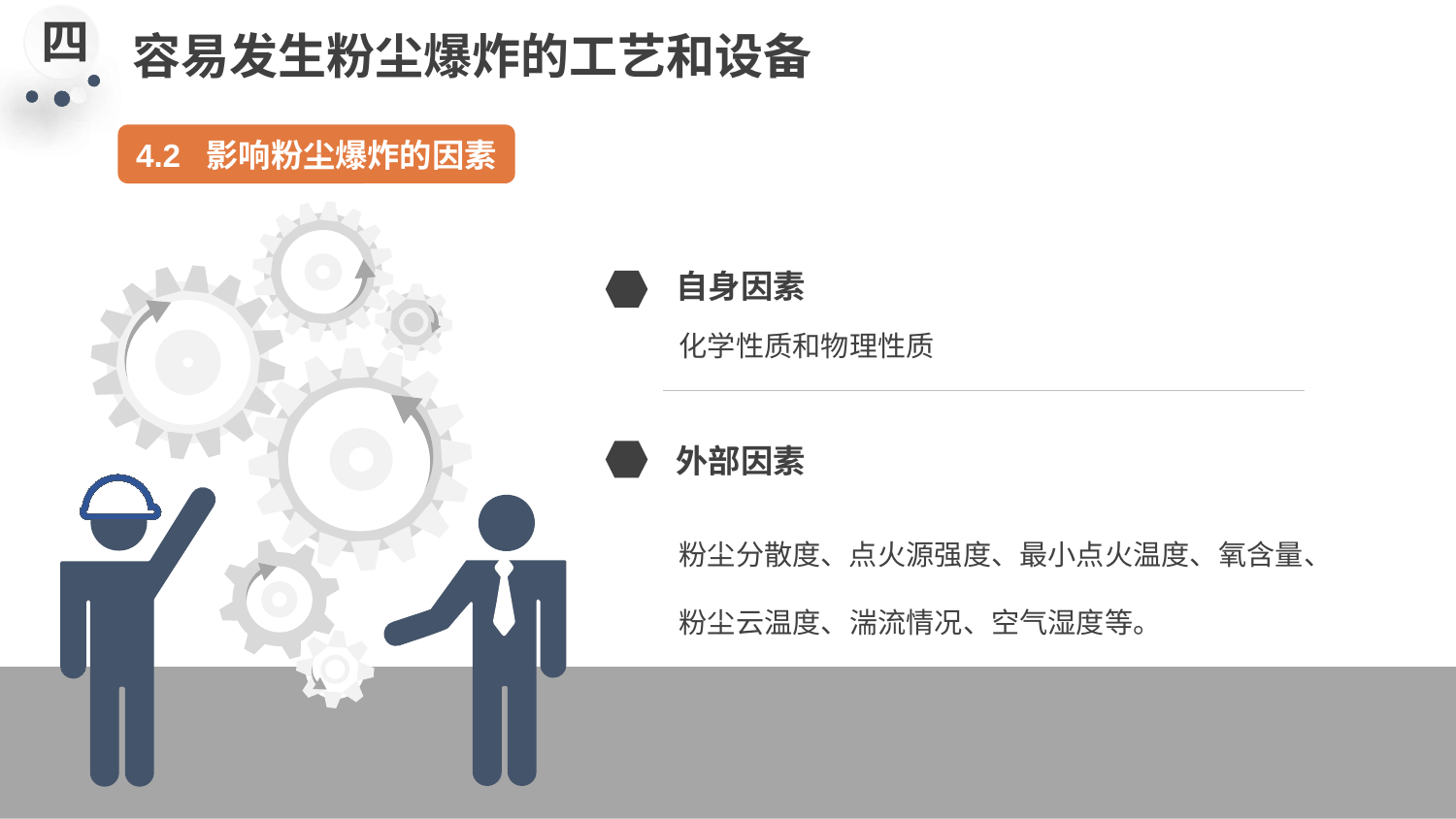

四
容易发生粉尘爆炸的工艺和设备
4.2  影响粉尘爆炸的因素

自身因素

化学性质和物理性质
外部因素

粉尘分散度、点火源强度、最小点火温度、氧含量、粉尘云温度、湍流情况、空气湿度等。